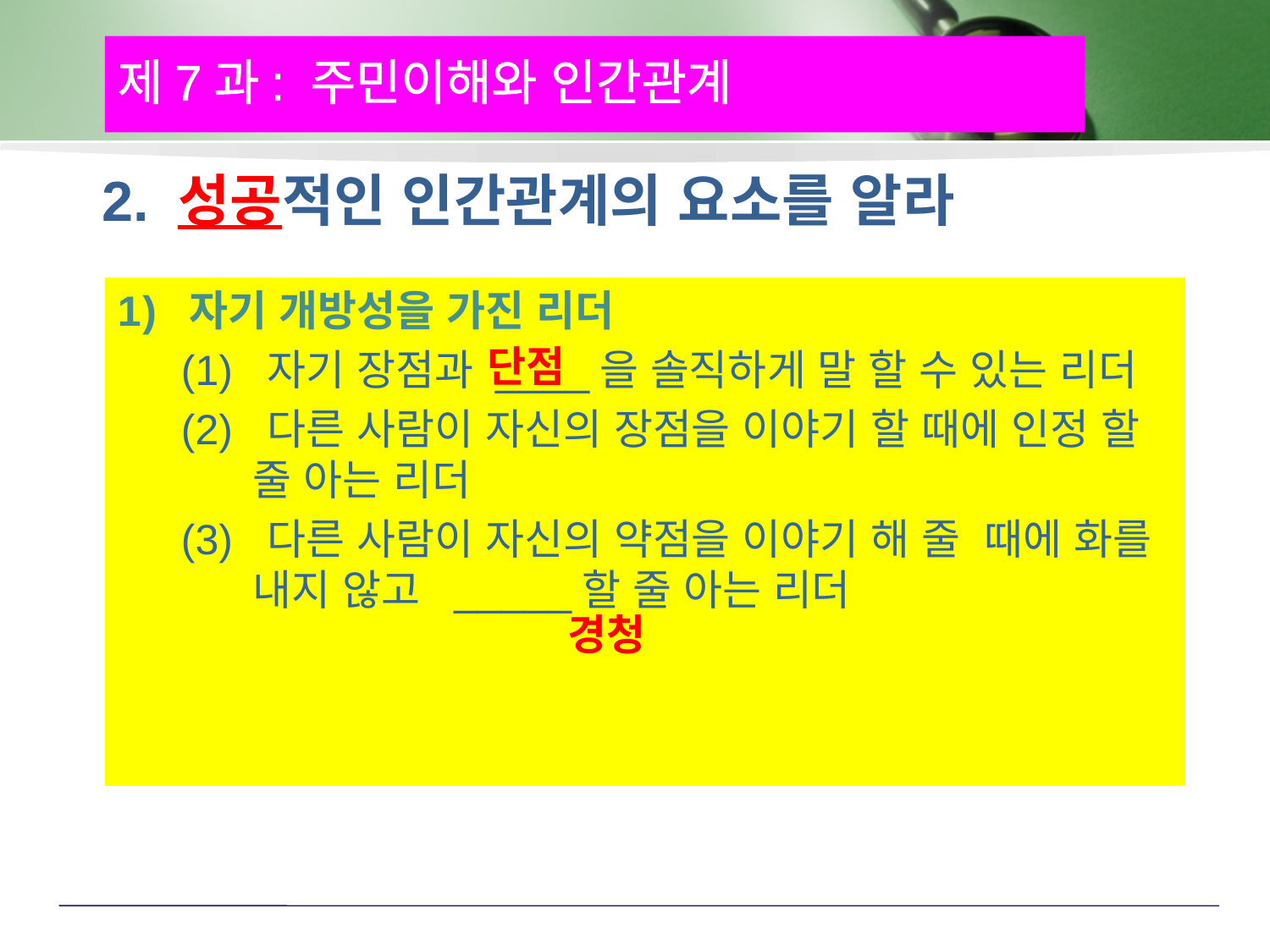

제7과: 주민이해와 인간관계
# 2. 성공적인 인간관계의 요소를 알라
자기 개방성을 가진 리더
(1)  자기 장점과 ____을 솔직하게 말 할 수 있는 리더
(2)  다른 사람이 자신의 장점을 이야기 할 때에 인정 할 줄 아는 리더
(3)  다른 사람이 자신의 약점을 이야기 해 줄  때에 화를 내지 않고  _____할 줄 아는 리더

단점
경청